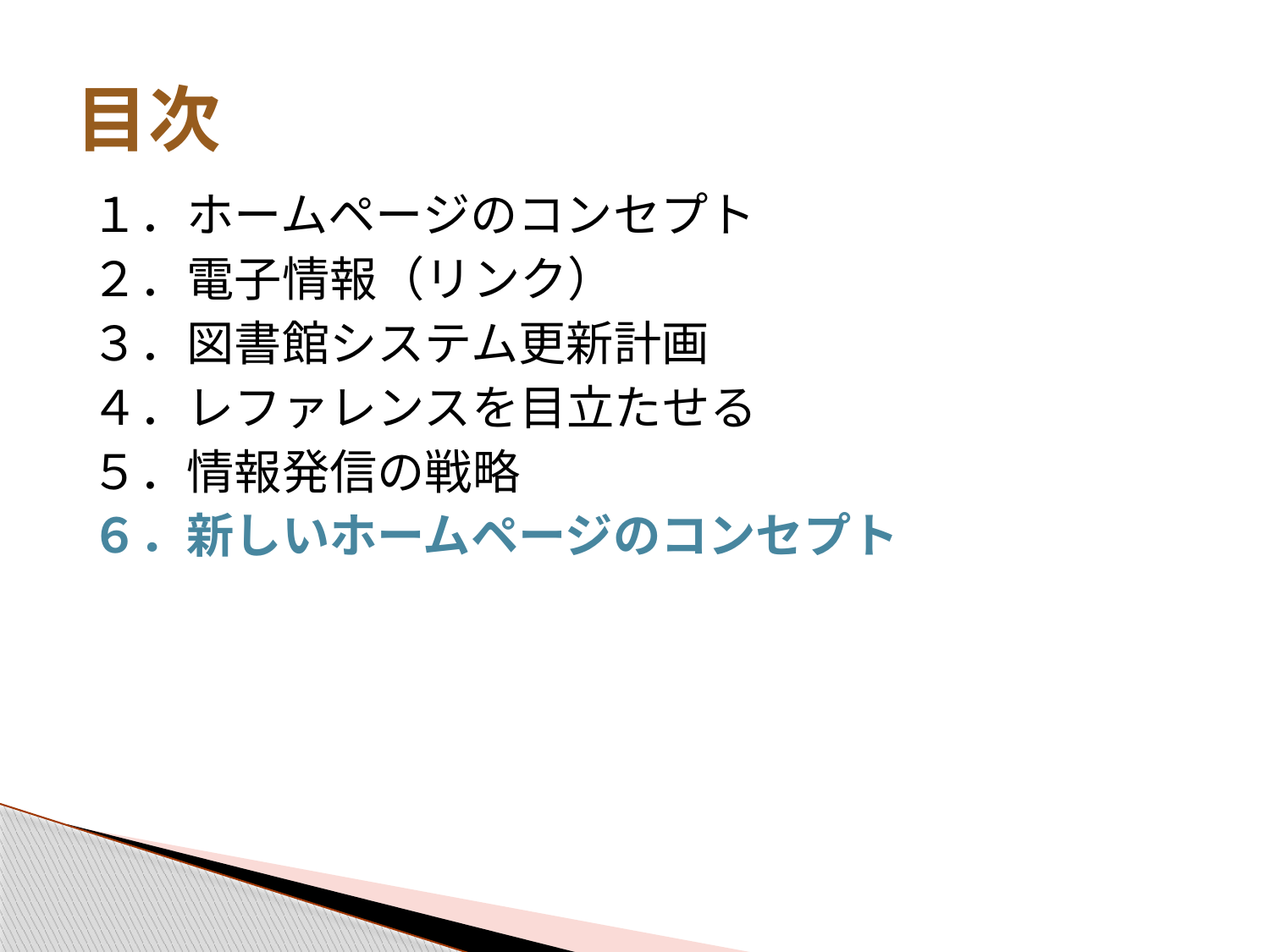

# 目次
１．ホームページのコンセプト
２．電子情報（リンク）
３．図書館システム更新計画
４．レファレンスを目立たせる
５．情報発信の戦略
６．新しいホームページのコンセプト